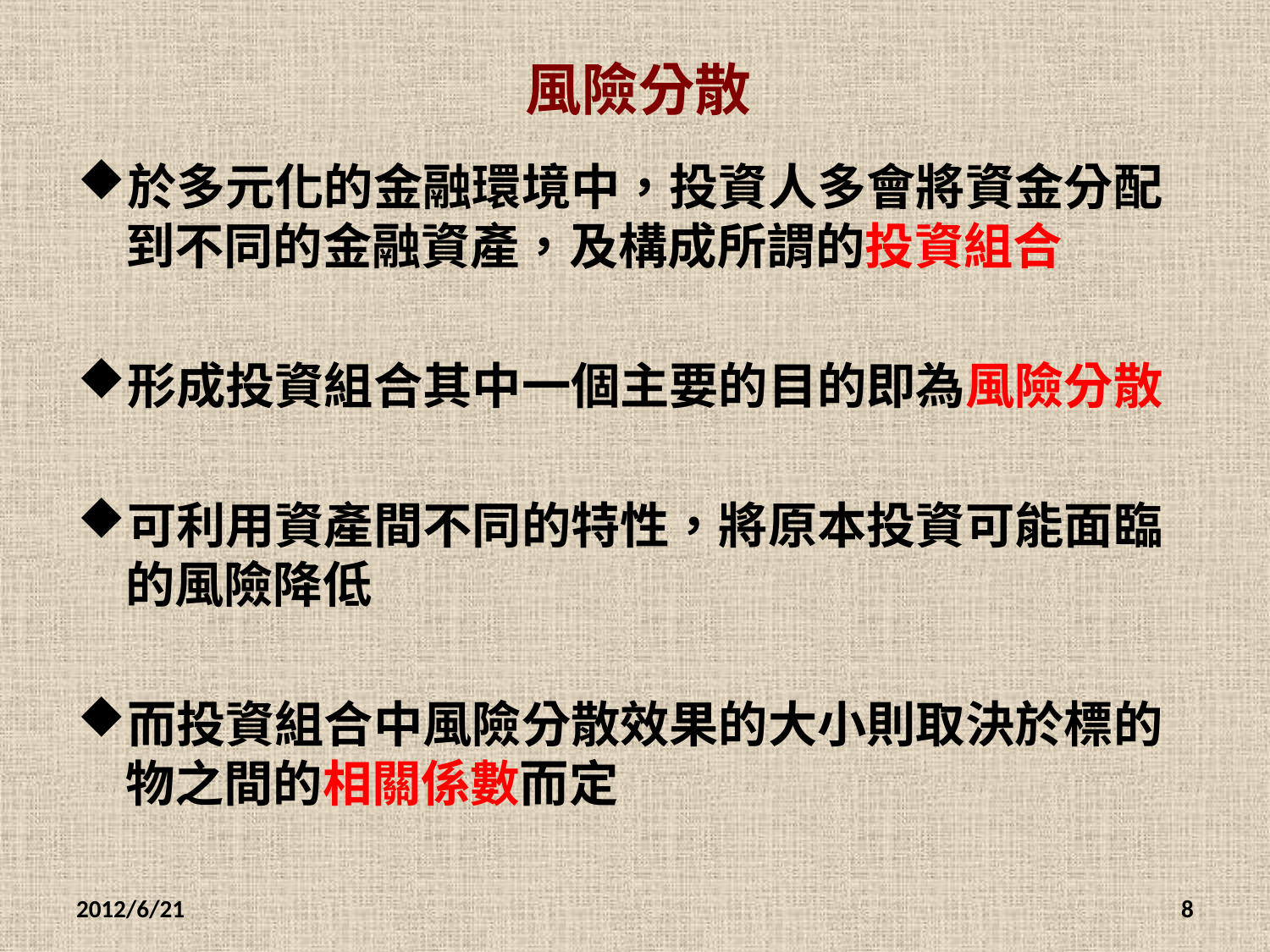

# 風險分散
於多元化的金融環境中，投資人多會將資金分配到不同的金融資產，及構成所謂的投資組合

形成投資組合其中一個主要的目的即為風險分散

可利用資產間不同的特性，將原本投資可能面臨的風險降低

而投資組合中風險分散效果的大小則取決於標的物之間的相關係數而定
2012/6/21
8